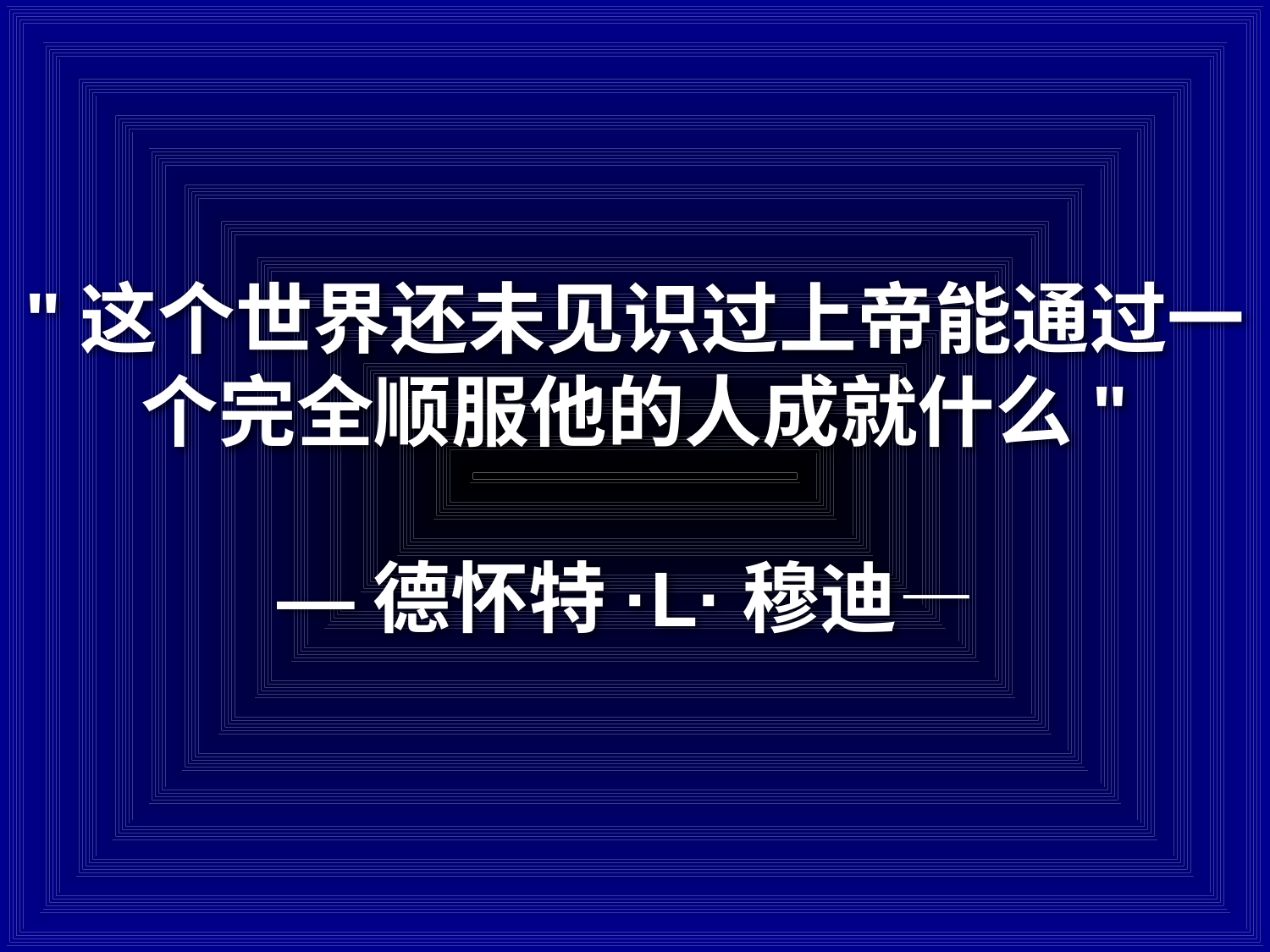

"这个世界还未见识过上帝能通过一个完全顺服他的人成就什么"
—德怀特·L·穆迪—